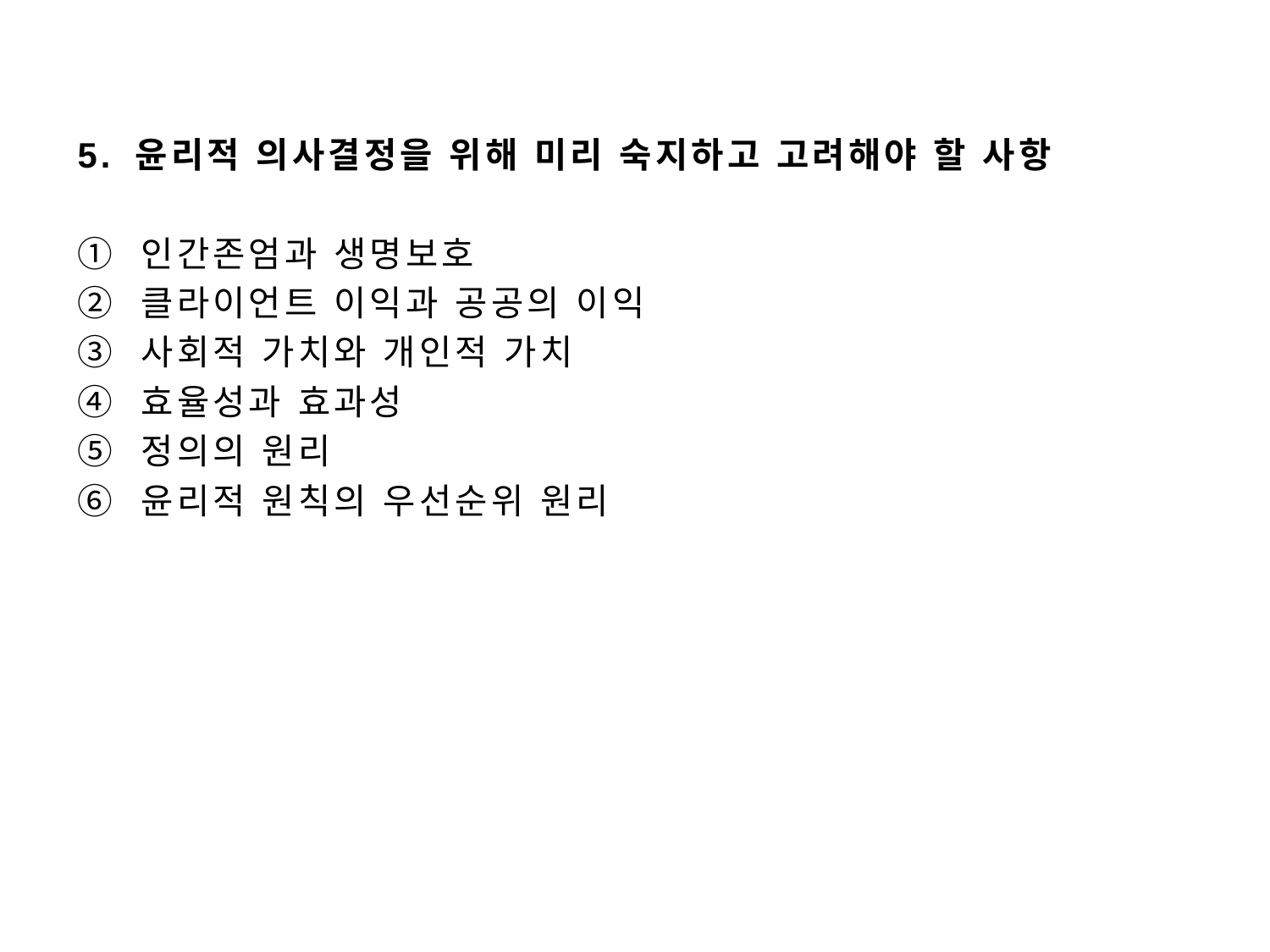

#
5. 윤리적 의사결정을 위해 미리 숙지하고 고려해야 할 사항

인간존엄과 생명보호
클라이언트 이익과 공공의 이익
사회적 가치와 개인적 가치
효율성과 효과성
정의의 원리
윤리적 원칙의 우선순위 원리